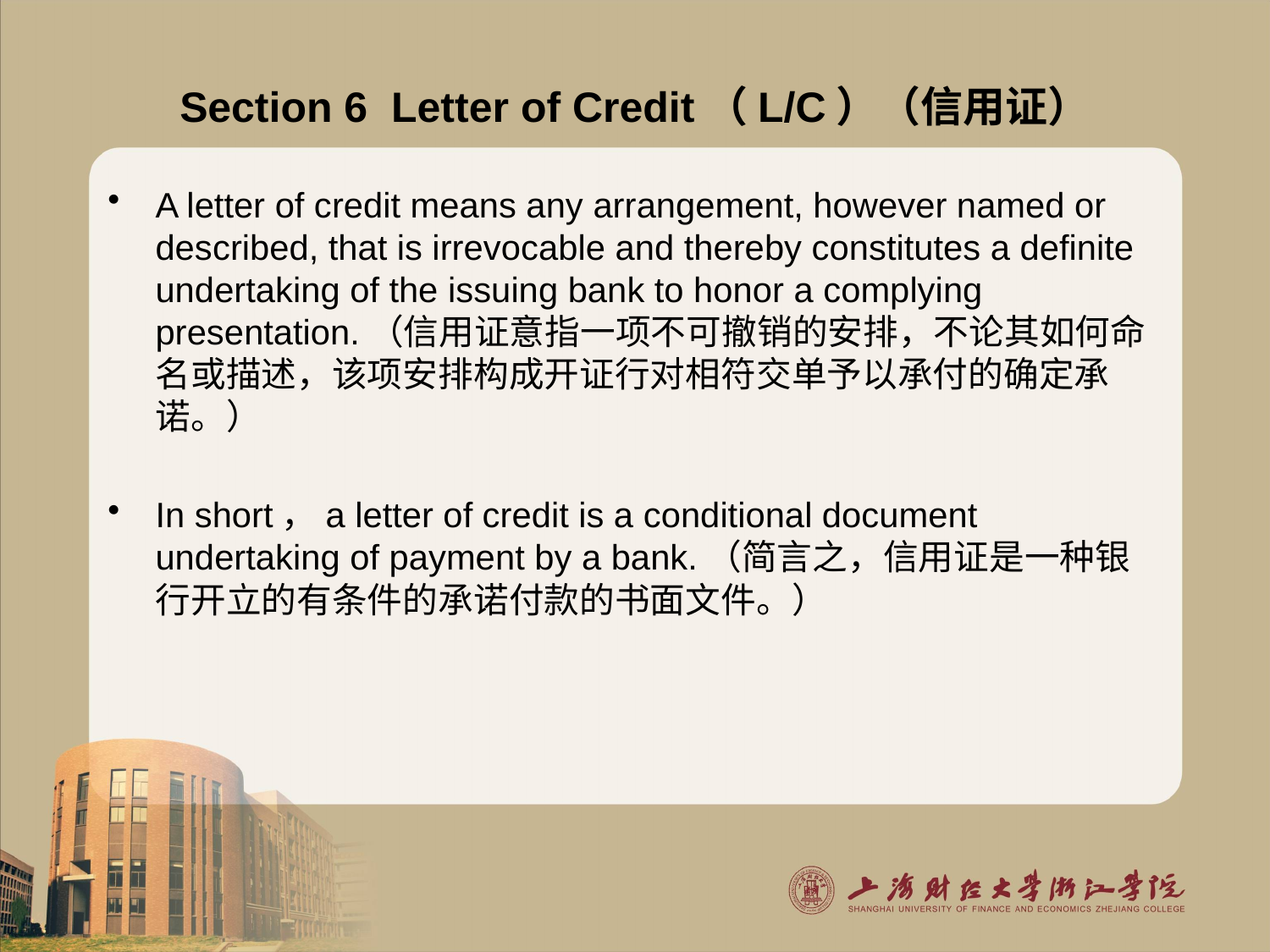

# Section 6  Letter of Credit（L/C）（信用证）
A letter of credit means any arrangement, however named or described, that is irrevocable and thereby constitutes a definite undertaking of the issuing bank to honor a complying presentation.（信用证意指一项不可撤销的安排，不论其如何命名或描述，该项安排构成开证行对相符交单予以承付的确定承诺。）

In short，a letter of credit is a conditional document undertaking of payment by a bank.（简言之，信用证是一种银行开立的有条件的承诺付款的书面文件。）